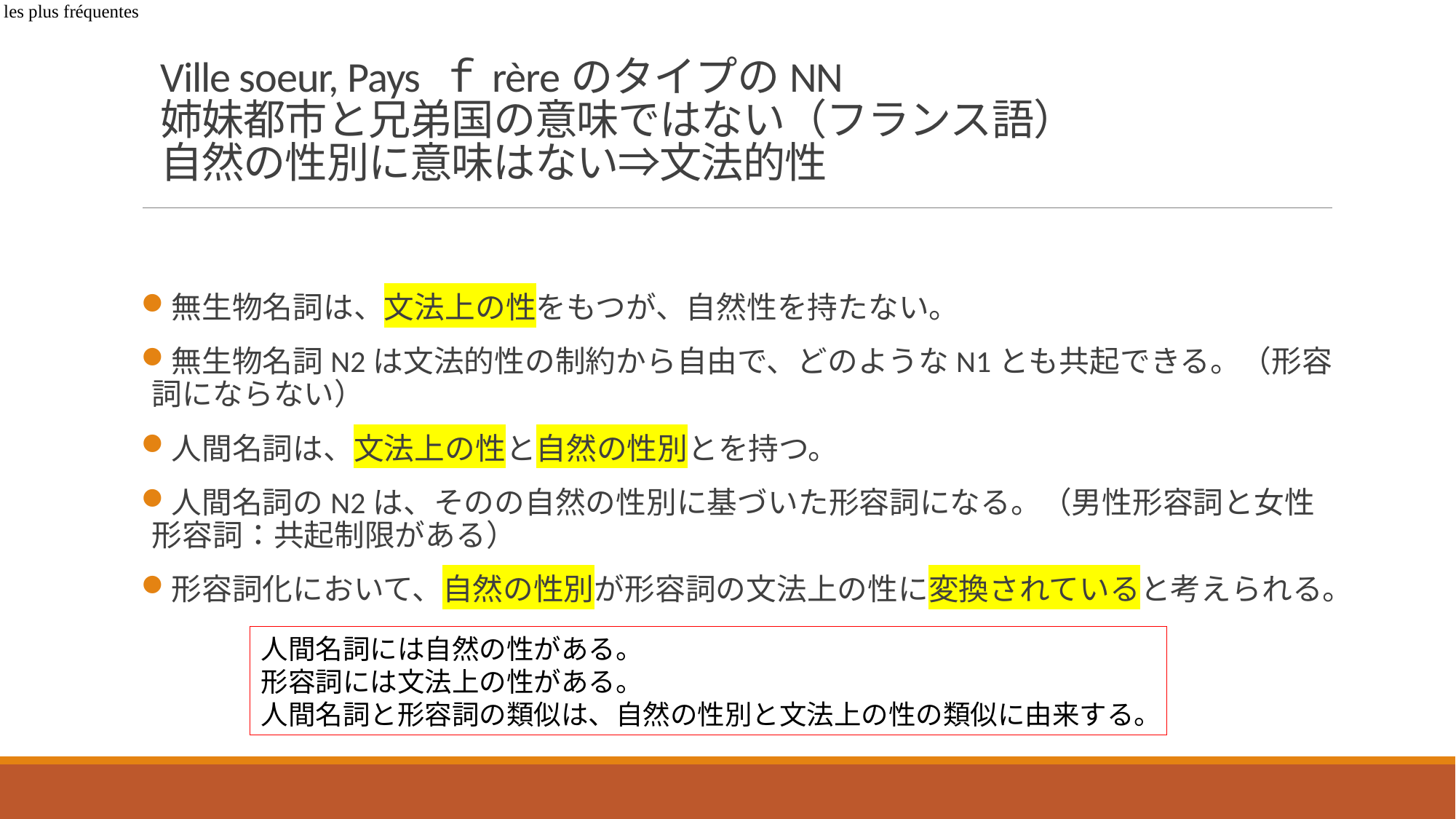

Table 3 : les 10 premières combinaisons de N + NH les plus fréquentes

# Ville soeur, Pays ｆrèreのタイプのNN 姉妹都市と兄弟国の意味ではない（フランス語） 自然の性別に意味はない⇒文法的性

無生物名詞は、文法上の性をもつが、自然性を持たない。
無生物名詞N2は文法的性の制約から自由で、どのようなN1とも共起できる。（形容詞にならない）
人間名詞は、文法上の性と自然の性別とを持つ。
人間名詞のN2は、そのの自然の性別に基づいた形容詞になる。（男性形容詞と女性形容詞：共起制限がある）
形容詞化において、自然の性別が形容詞の文法上の性に変換されていると考えられる。

人間名詞には自然の性がある。
形容詞には文法上の性がある。
人間名詞と形容詞の類似は、自然の性別と文法上の性の類似に由来する。